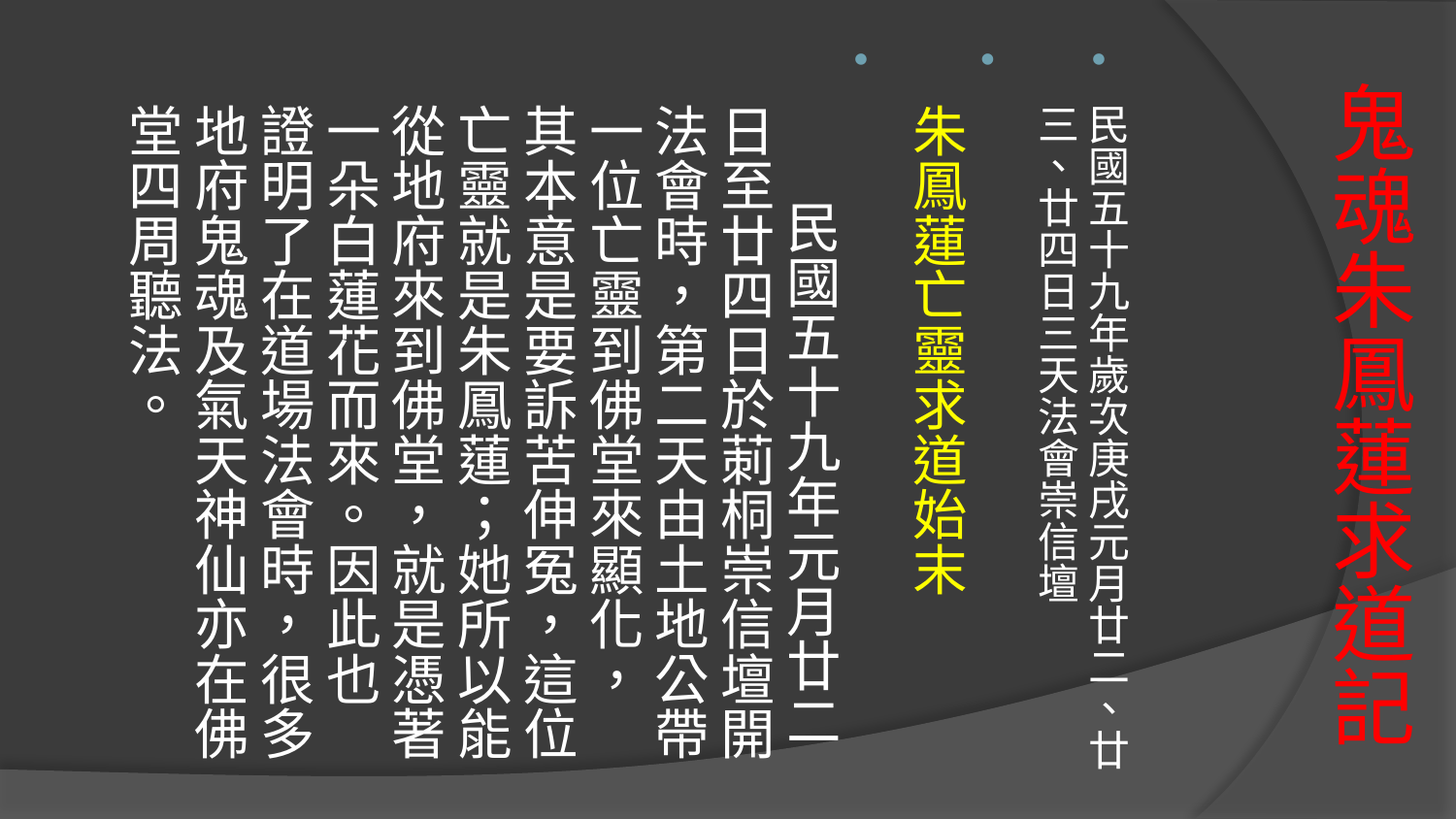

民國五十九年歲次庚戌元月廿二、廿三、廿四日三天法會崇信壇
朱鳳蓮亡靈求道始末
　　民國五十九年元月廿二日至廿四日於莿桐崇信壇開法會時，第二天由土地公帶一位亡靈到佛堂來顯化，
其本意是要訴苦伸冤，這位亡靈就是朱鳳蓮；她所以能從地府來到佛堂，就是憑著一朵白蓮花而來。因此也
證明了在道場法會時，很多地府鬼魂及氣天神仙亦在佛堂四周聽法。
# 鬼魂朱鳳蓮求道記